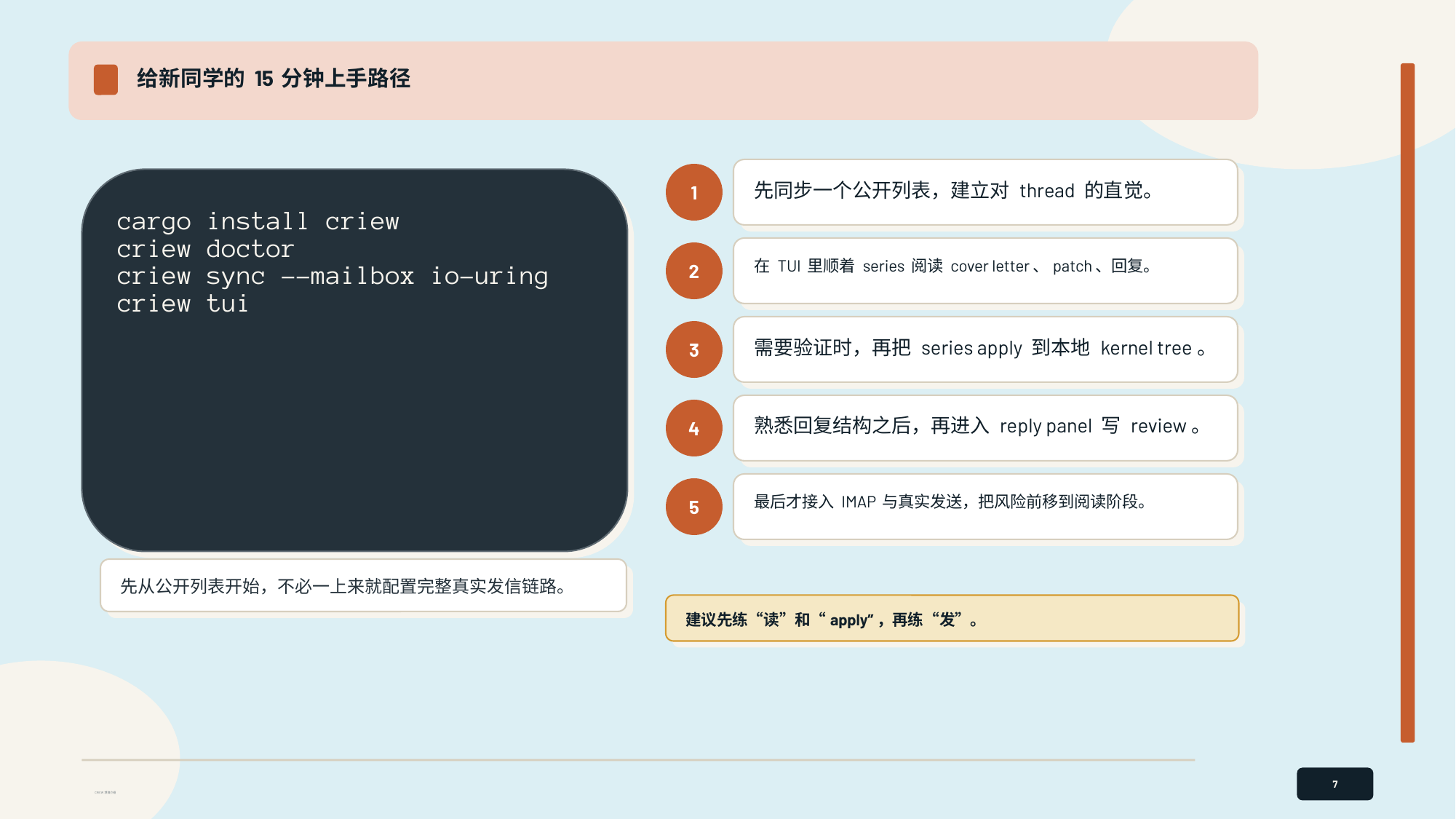

给新同学的 15 分钟上手路径

先同步一个公开列表，建立对 thread 的直觉。
1

cargo install criew
criew doctor
criew sync --mailbox io-uring
criew tui

在 TUI 里顺着 series 阅读 cover letter、patch、回复。
2

需要验证时，再把 series apply 到本地 kernel tree。
3

熟悉回复结构之后，再进入 reply panel 写 review。
4

最后才接入 IMAP 与真实发送，把风险前移到阅读阶段。
5

先从公开列表开始，不必一上来就配置完整真实发信链路。

建议先练“读”和“apply”，再练“发”。

7
CRIEW 项目介绍